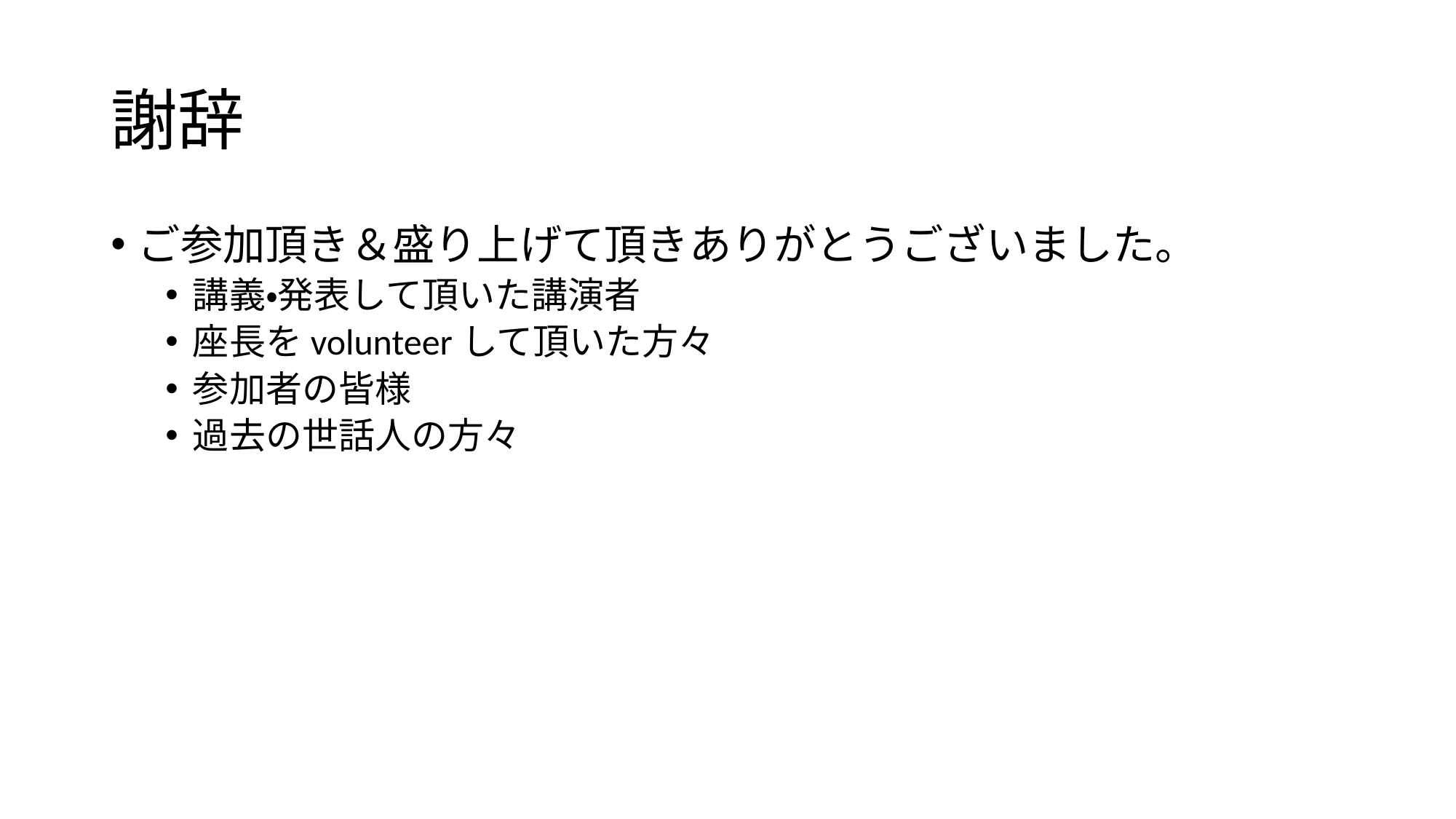

# 謝辞
ご参加頂き＆盛り上げて頂きありがとうございました。
講義・発表して頂いた講演者
座長をvolunteerして頂いた方々
参加者の皆様
過去の世話人の方々